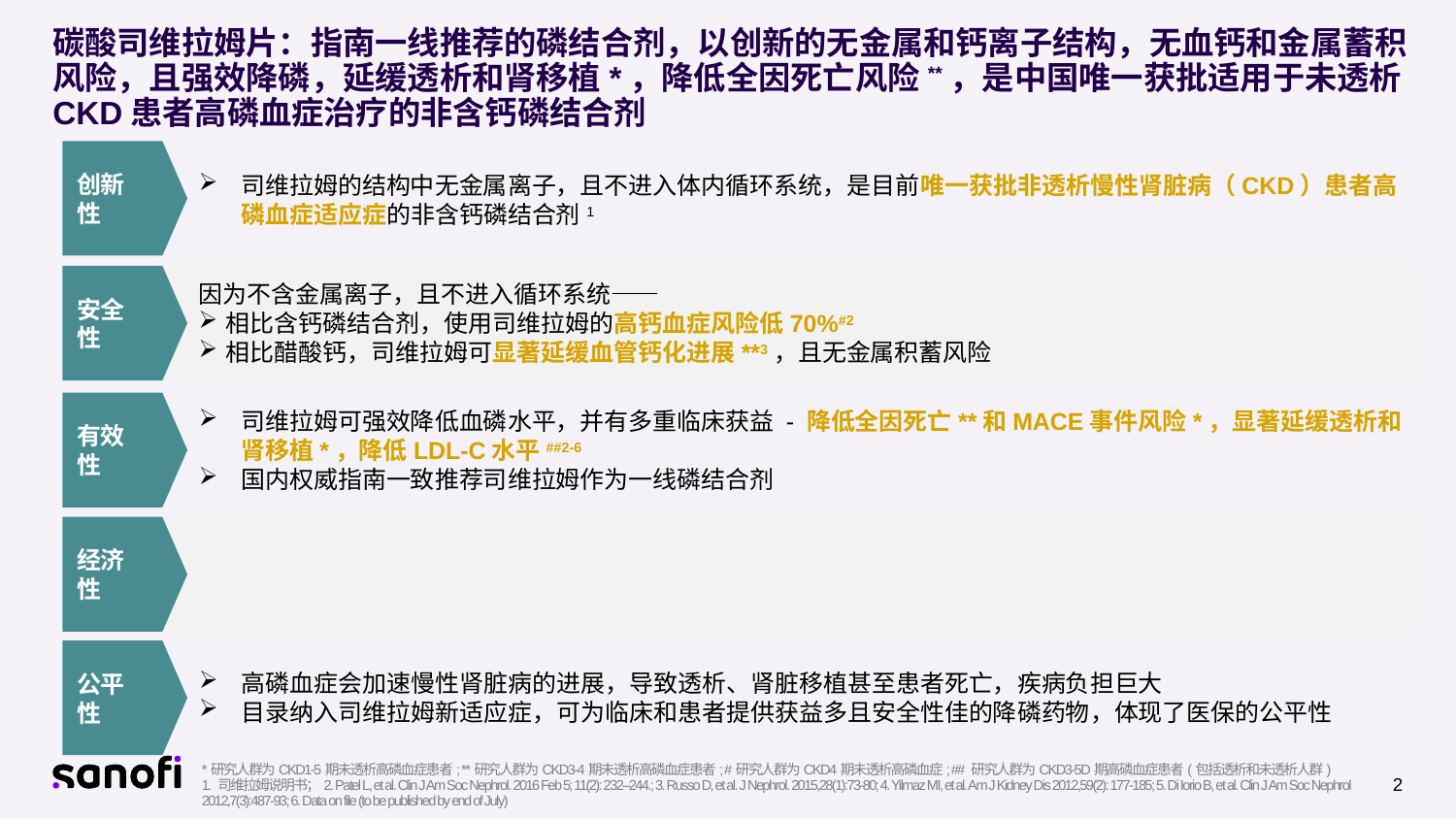

# 碳酸司维拉姆片：指南一线推荐的磷结合剂，以创新的无金属和钙离子结构，无血钙和金属蓄积风险，且强效降磷，延缓透析和肾移植*，降低全因死亡风险**，是中国唯一获批适用于未透析CKD患者高磷血症治疗的非含钙磷结合剂
创新性
司维拉姆的结构中无金属离子，且不进入体内循环系统，是目前唯一获批非透析慢性肾脏病（CKD）患者高磷血症适应症的非含钙磷结合剂1
安全性
因为不含金属离子，且不进入循环系统——
相比含钙磷结合剂，使用司维拉姆的高钙血症风险低70%#2
相比醋酸钙，司维拉姆可显著延缓血管钙化进展**3，且无金属积蓄风险
有效性
司维拉姆可强效降低血磷水平，并有多重临床获益 - 降低全因死亡**和MACE事件风险*，显著延缓透析和肾移植*，降低LDL-C水平##2-6
国内权威指南一致推荐司维拉姆作为一线磷结合剂
经济性

公平性
高磷血症会加速慢性肾脏病的进展，导致透析、肾脏移植甚至患者死亡，疾病负担巨大
目录纳入司维拉姆新适应症，可为临床和患者提供获益多且安全性佳的降磷药物，体现了医保的公平性
*研究人群为CKD1-5期未透析高磷血症患者; **研究人群为CKD3-4期未透析高磷血症患者; #研究人群为CKD4期未透析高磷血症; ## 研究人群为CKD3-5D期高磷血症患者(包括透析和未透析人群)
1. 司维拉姆说明书；2. Patel L, et al. Clin J Am Soc Nephrol. 2016 Feb 5; 11(2): 232–244.; 3. Russo D, et al. J Nephrol. 2015,28(1):73-80; 4. Yilmaz MI, et al. Am J Kidney Dis 2012,59(2): 177-185; 5. Di Iorio B, et al. Clin J Am Soc Nephrol 2012,7(3):487-93; 6. Data on file (to be published by end of July)
2